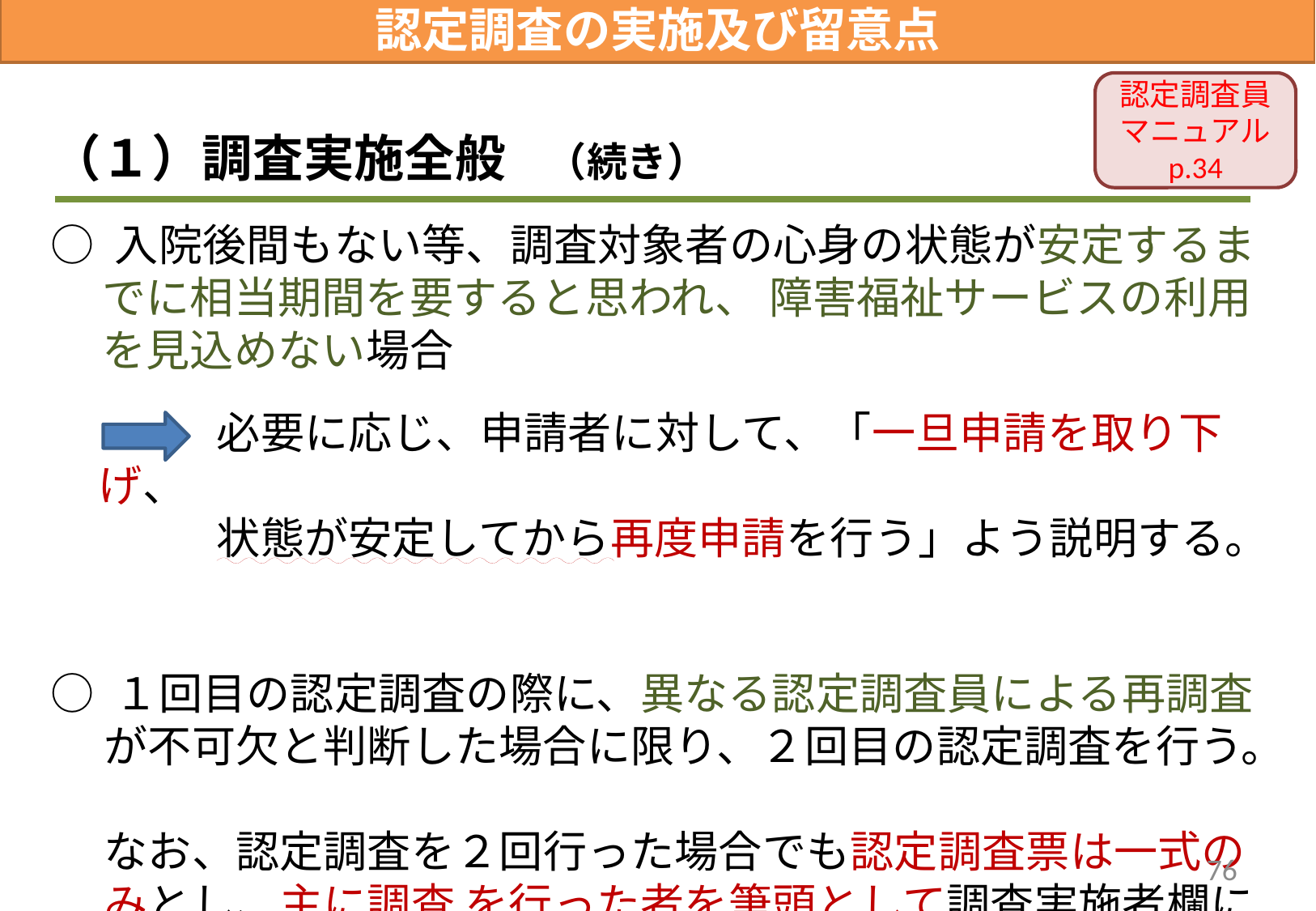

認定調査の実施及び留意点
認定調査員マニュアル
p.34
（１）調査実施全般　（続き）
○ 入院後間もない等、調査対象者の心身の状態が安定するまでに相当期間を要すると思われ、 障害福祉サービスの利用を見込めない場合
必要に応じ、申請者に対して、「一旦申請を取り下げ、
状態が安定してから再度申請を行う」よう説明する。
○ １回目の認定調査の際に、異なる認定調査員による再調査が不可欠と判断した場合に限り、２回目の認定調査を行う。
なお、認定調査を２回行った場合でも認定調査票は一式のみとし、主に調査 を行った者を筆頭として調査実施者欄に記載する。

76